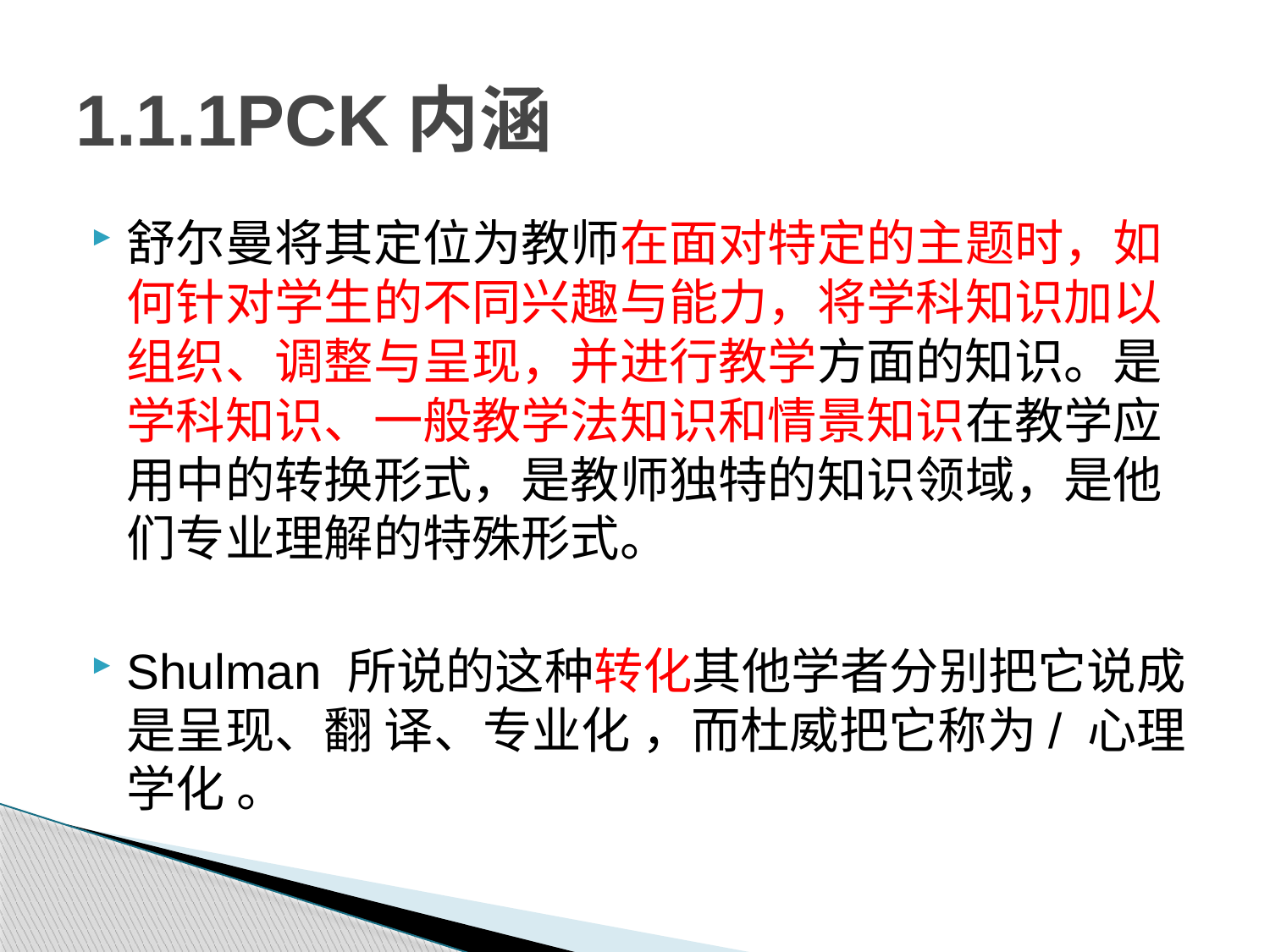

# 1.1.1PCK内涵
舒尔曼将其定位为教师在面对特定的主题时，如何针对学生的不同兴趣与能力，将学科知识加以组织、调整与呈现，并进行教学方面的知识。是学科知识、一般教学法知识和情景知识在教学应用中的转换形式，是教师独特的知识领域，是他们专业理解的特殊形式。

Shulman 所说的这种转化其他学者分别把它说成是呈现、翻 译、专业化 ，而杜威把它称为/ 心理学化 。